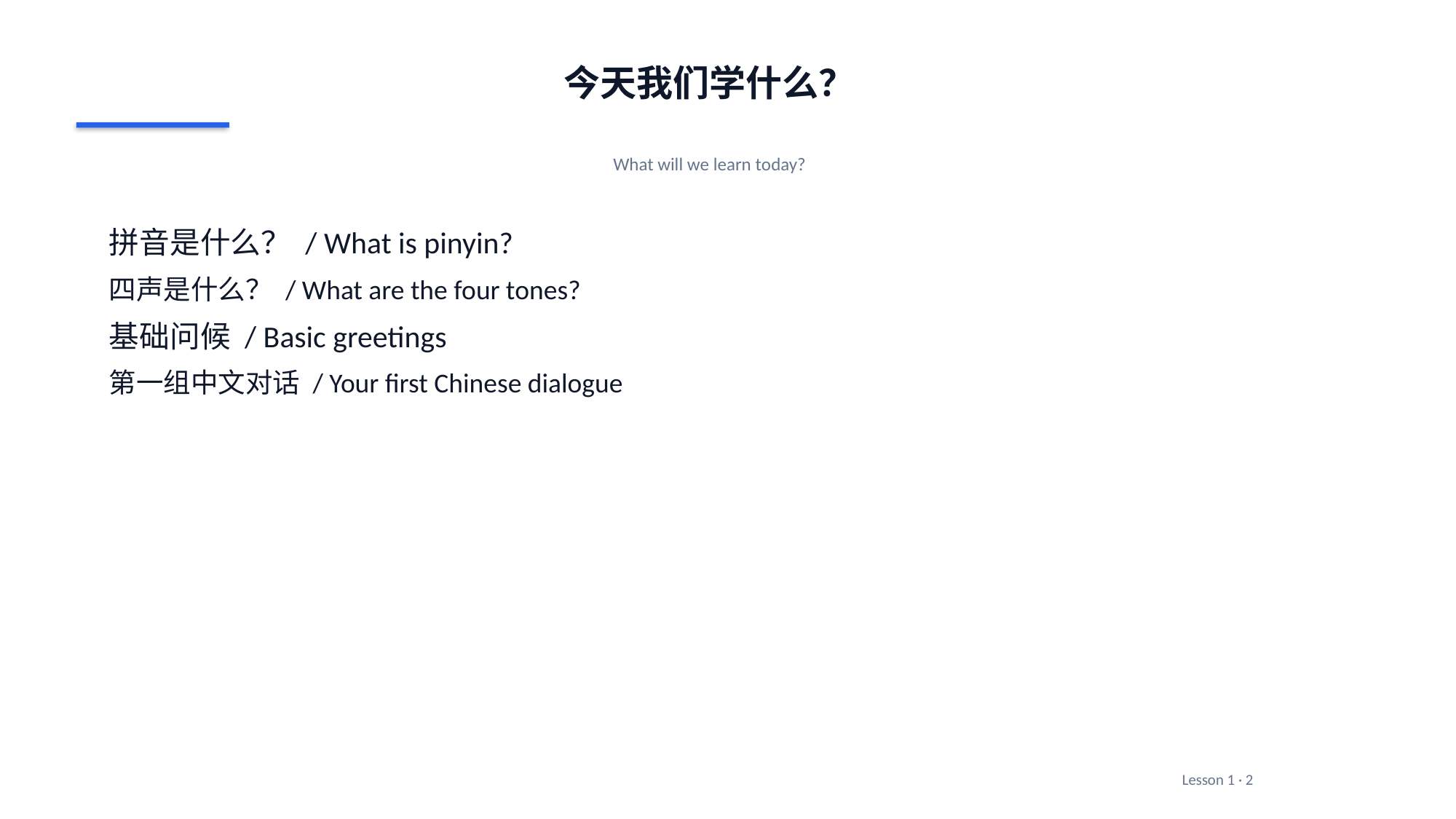

今天我们学什么？

What will we learn today?
拼音是什么？ / What is pinyin?
四声是什么？ / What are the four tones?
基础问候 / Basic greetings
第一组中文对话 / Your first Chinese dialogue
Lesson 1 · 2